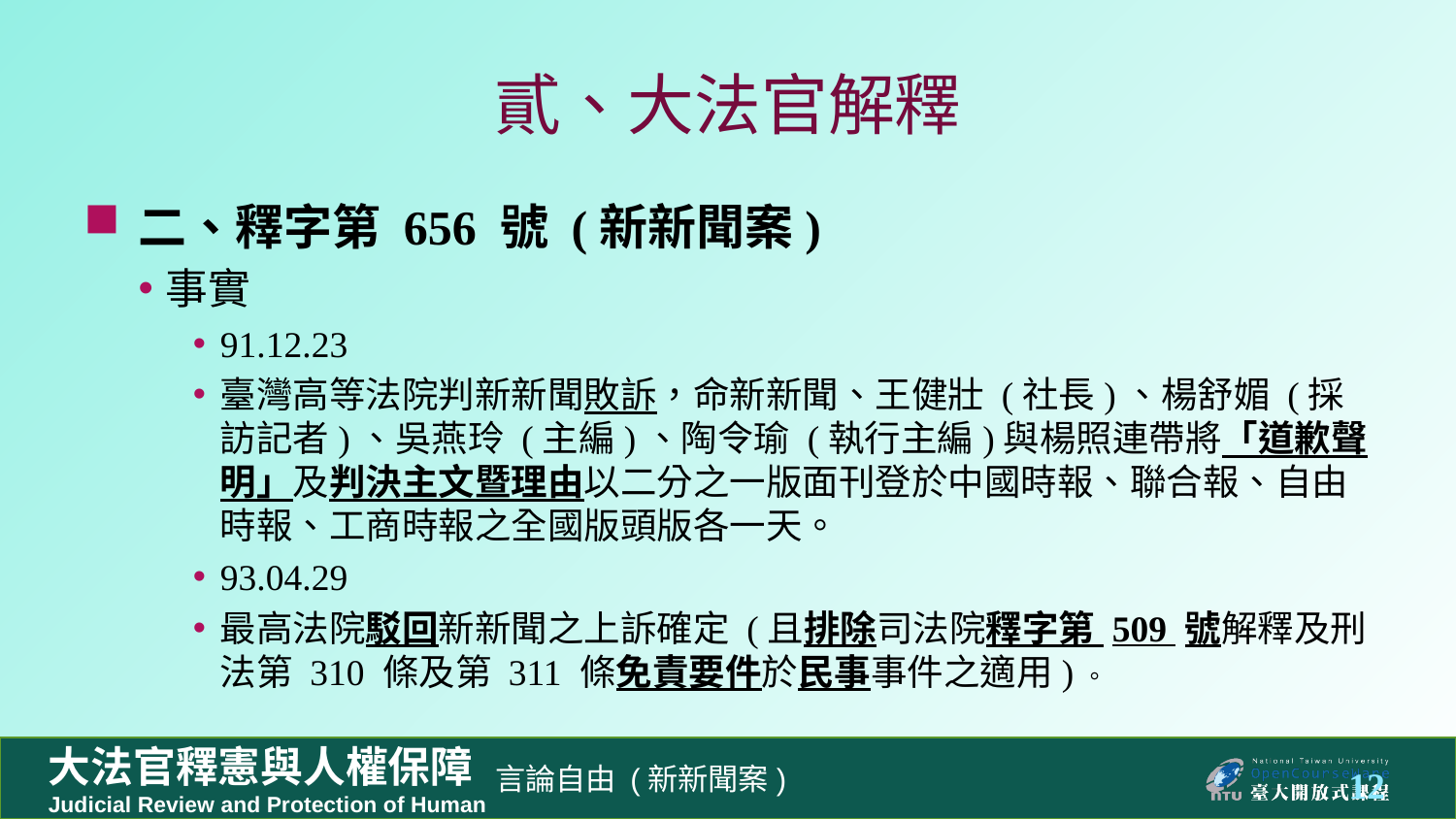

# 貳、大法官解釋
二、釋字第 656 號 (新新聞案)
事實
91.12.23
臺灣高等法院判新新聞敗訴，命新新聞、王健壯 (社長)、楊舒媚 (採訪記者)、吳燕玲 (主編)、陶令瑜 (執行主編)與楊照連帶將「道歉聲明」及判決主文暨理由以二分之一版面刊登於中國時報、聯合報、自由時報、工商時報之全國版頭版各一天。
93.04.29
最高法院駁回新新聞之上訴確定 (且排除司法院釋字第 509 號解釋及刑法第 310 條及第 311 條免責要件於民事事件之適用)。